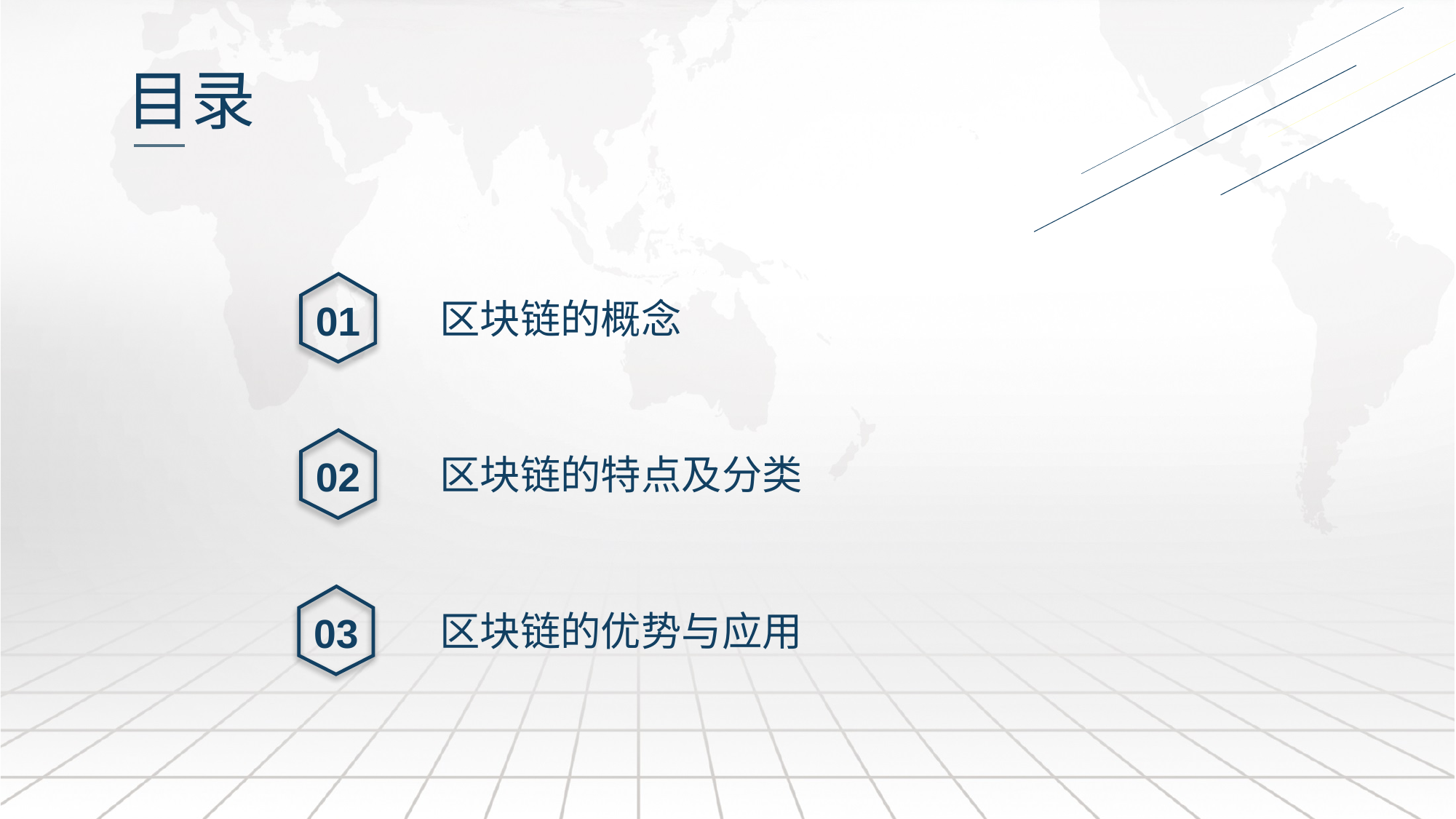

目录

01
区块链的概念

02
区块链的特点及分类

03
区块链的优势与应用